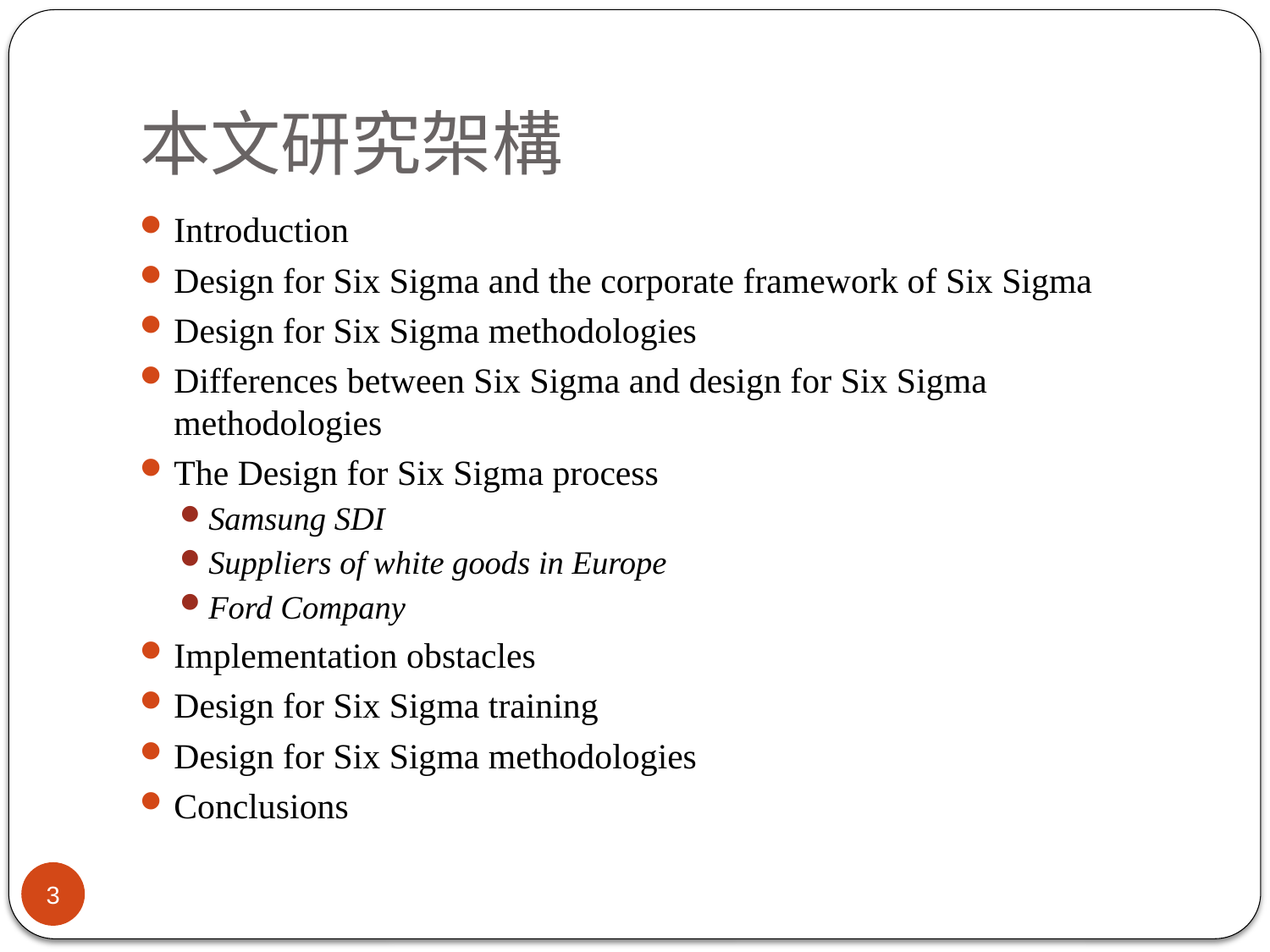

# 本文研究架構
Introduction
Design for Six Sigma and the corporate framework of Six Sigma
Design for Six Sigma methodologies
Differences between Six Sigma and design for Six Sigma methodologies
The Design for Six Sigma process
Samsung SDI
Suppliers of white goods in Europe
Ford Company
Implementation obstacles
Design for Six Sigma training
Design for Six Sigma methodologies
Conclusions